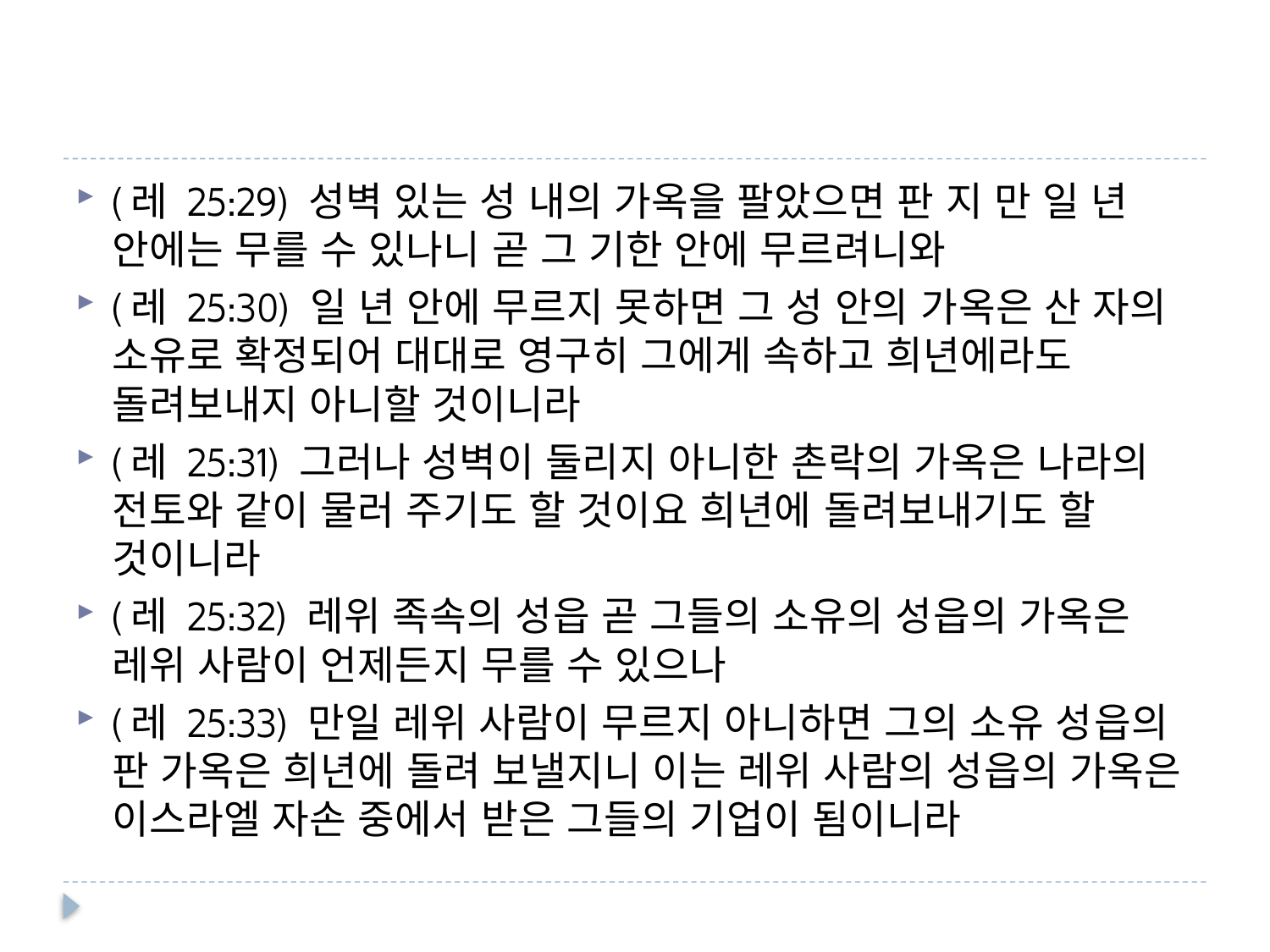

#
(레 25:29) 성벽 있는 성 내의 가옥을 팔았으면 판 지 만 일 년 안에는 무를 수 있나니 곧 그 기한 안에 무르려니와
(레 25:30) 일 년 안에 무르지 못하면 그 성 안의 가옥은 산 자의 소유로 확정되어 대대로 영구히 그에게 속하고 희년에라도 돌려보내지 아니할 것이니라
(레 25:31) 그러나 성벽이 둘리지 아니한 촌락의 가옥은 나라의 전토와 같이 물러 주기도 할 것이요 희년에 돌려보내기도 할 것이니라
(레 25:32) 레위 족속의 성읍 곧 그들의 소유의 성읍의 가옥은 레위 사람이 언제든지 무를 수 있으나
(레 25:33) 만일 레위 사람이 무르지 아니하면 그의 소유 성읍의 판 가옥은 희년에 돌려 보낼지니 이는 레위 사람의 성읍의 가옥은 이스라엘 자손 중에서 받은 그들의 기업이 됨이니라